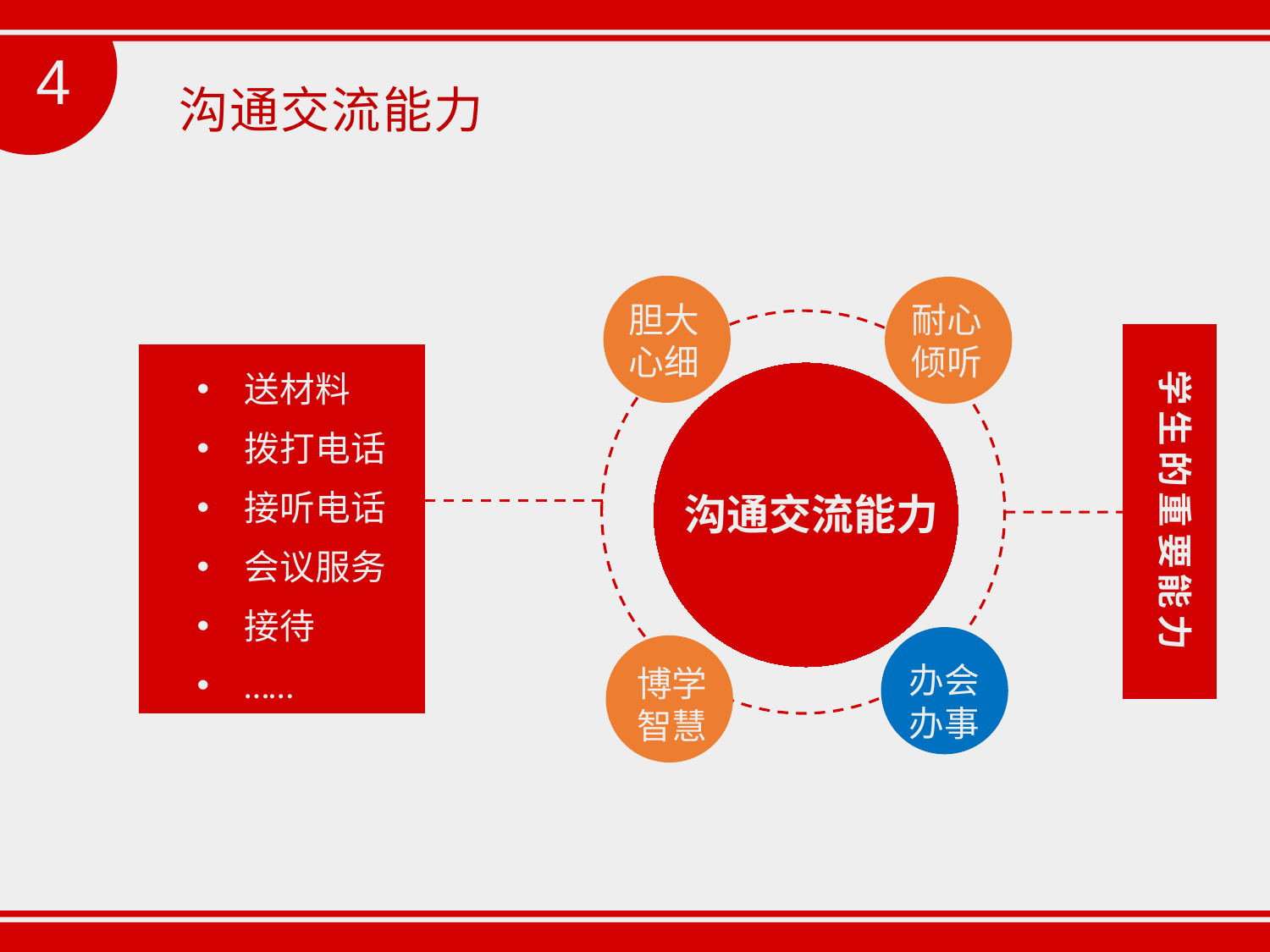

4

沟通交流能力

耐心
倾听
胆大
心细

博学
智慧

办会
办事

学生的重要能力

送材料
拨打电话
接听电话
会议服务
接待
……

沟通交流能力